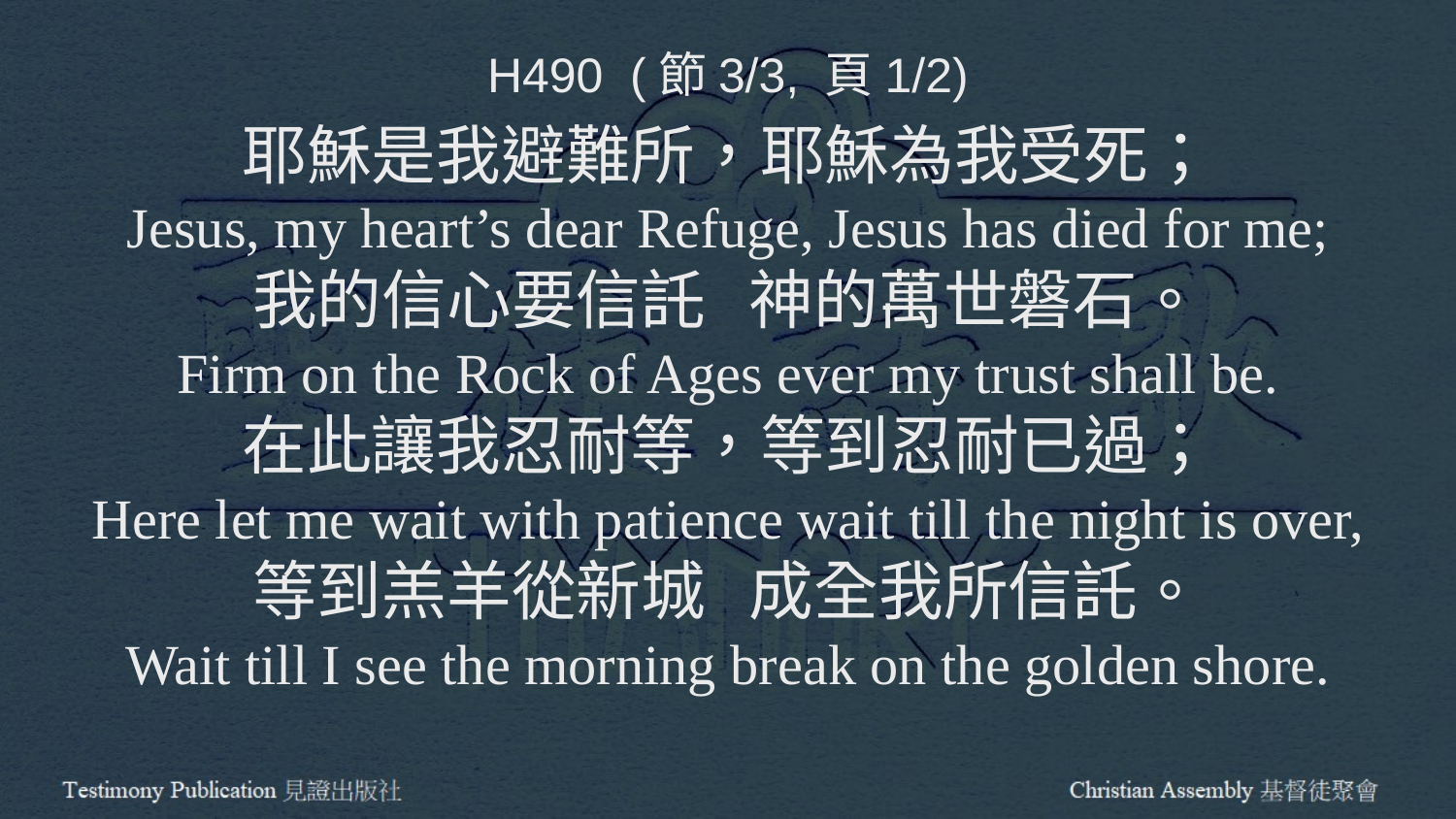

H490  (節3/3, 頁1/2)
耶穌是我避難所，耶穌為我受死；
Jesus, my heart’s dear Refuge, Jesus has died for me;
我的信心要信託   神的萬世磐石。
Firm on the Rock of Ages ever my trust shall be.
在此讓我忍耐等，等到忍耐已過；
Here let me wait with patience wait till the night is over,
等到羔羊從新城   成全我所信託。
Wait till I see the morning break on the golden shore.